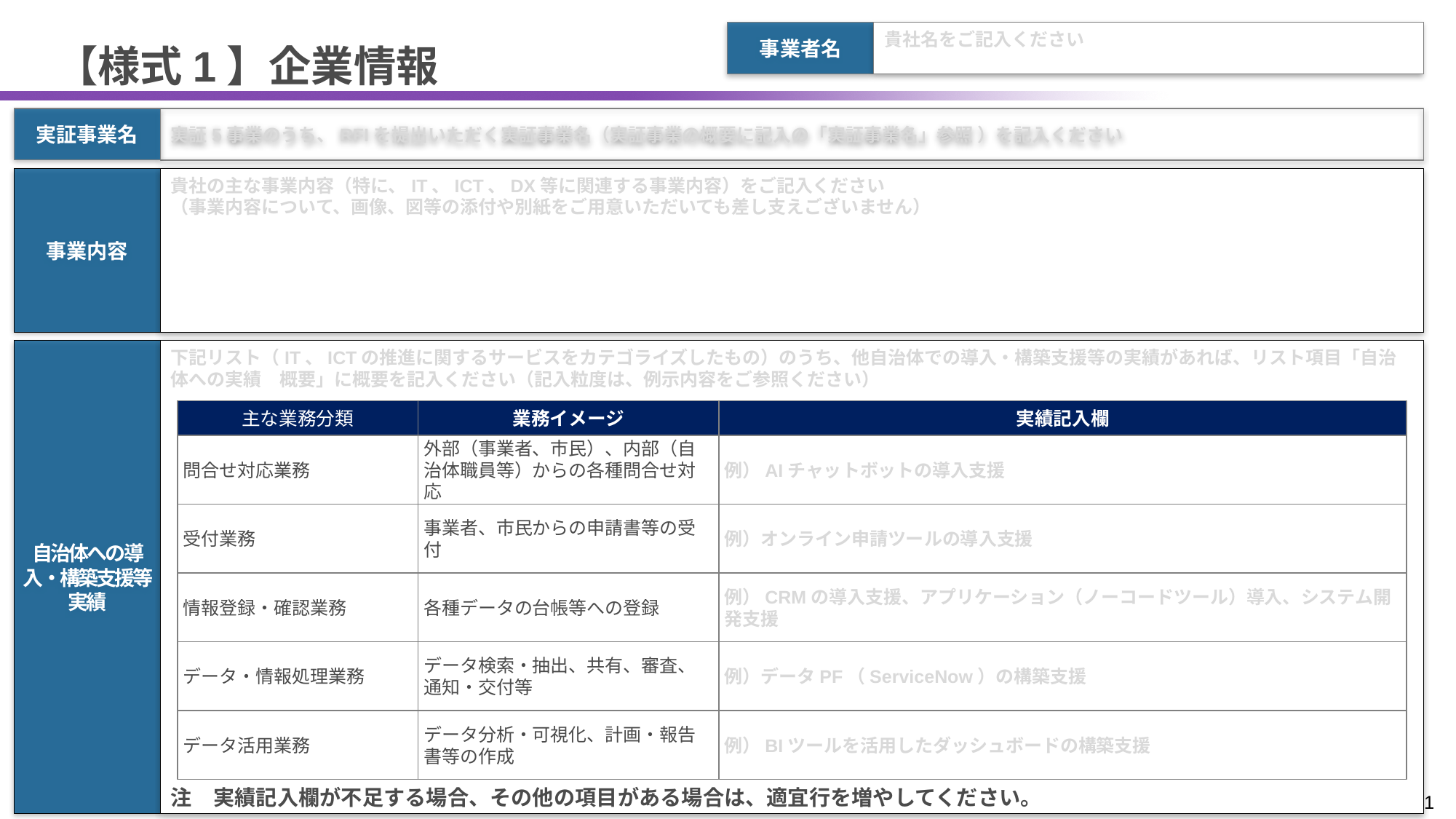

事業者名
貴社名をご記入ください
# 【様式1】企業情報
実証5事業のうち、RFIを提出いただく実証事業名（実証事業の概要に記入の「実証事業名」参照 ）を記入ください
実証事業名
事業内容
貴社の主な事業内容（特に、IT、ICT、DX等に関連する事業内容）をご記入ください
（事業内容について、画像、図等の添付や別紙をご用意いただいても差し支えございません）
自治体への導入・構築支援等実績
下記リスト（IT、ICTの推進に関するサービスをカテゴライズしたもの）のうち、他自治体での導入・構築支援等の実績があれば、リスト項目「自治体への実績　概要」に概要を記入ください（記入粒度は、例示内容をご参照ください）
主な業務分類
業務イメージ
実績記入欄
問合せ対応業務
外部（事業者、市民）、内部（自治体職員等）からの各種問合せ対応
例）AIチャットボットの導入支援
受付業務
事業者、市民からの申請書等の受付
例）オンライン申請ツールの導入支援
情報登録・確認業務
各種データの台帳等への登録
例）CRMの導入支援、アプリケーション（ノーコードツール）導入、システム開発支援
データ・情報処理業務
データ検索・抽出、共有、審査、
通知・交付等
例）データPF（ServiceNow）の構築支援
データ活用業務
データ分析・可視化、計画・報告書等の作成
例）BIツールを活用したダッシュボードの構築支援
注　実績記入欄が不足する場合、その他の項目がある場合は、適宜行を増やしてください。